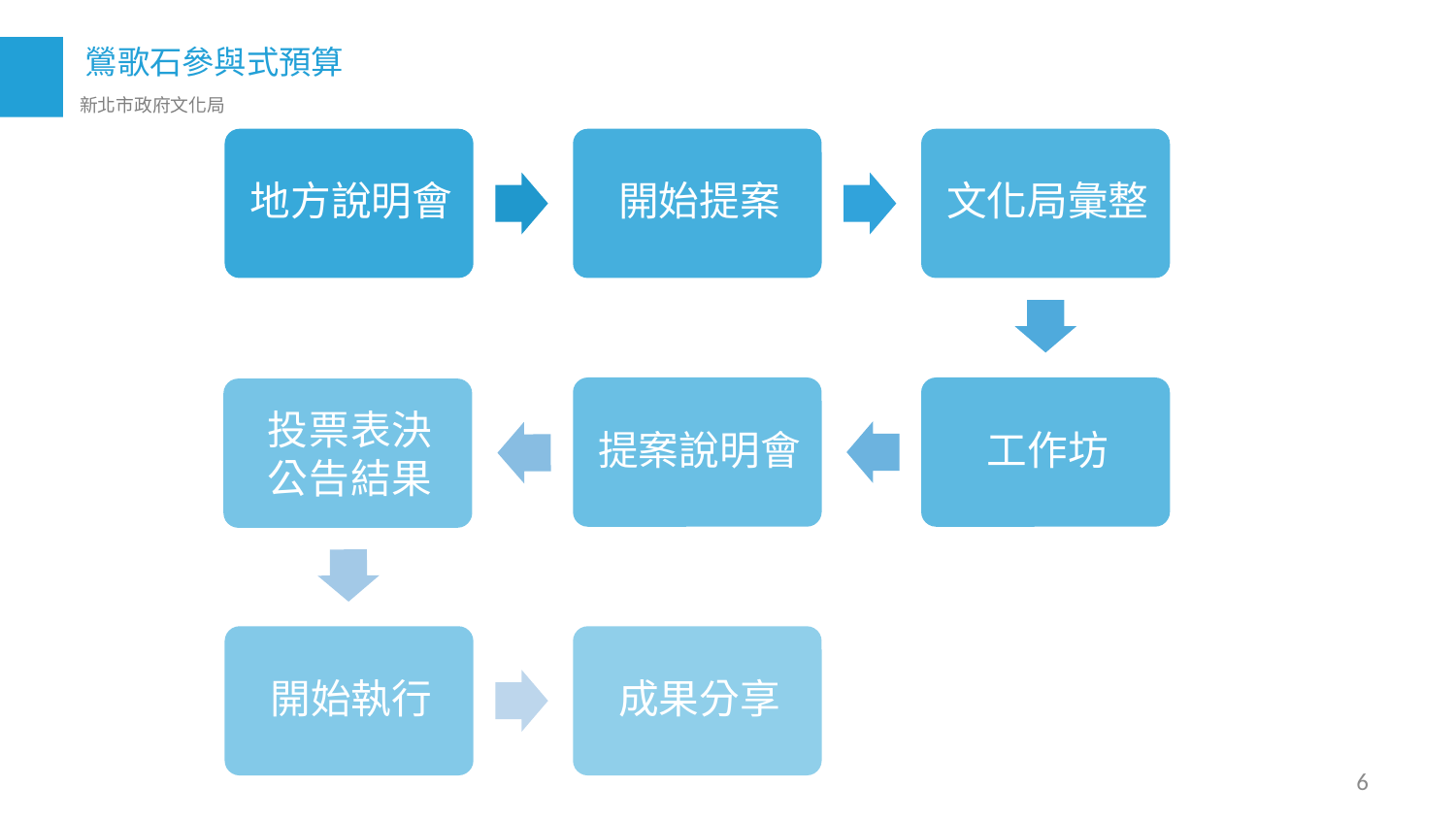

地方說明會

開始提案

文化局彙整

工作坊

提案說明會

投票表決
公告結果

開始執行

成果分享
6